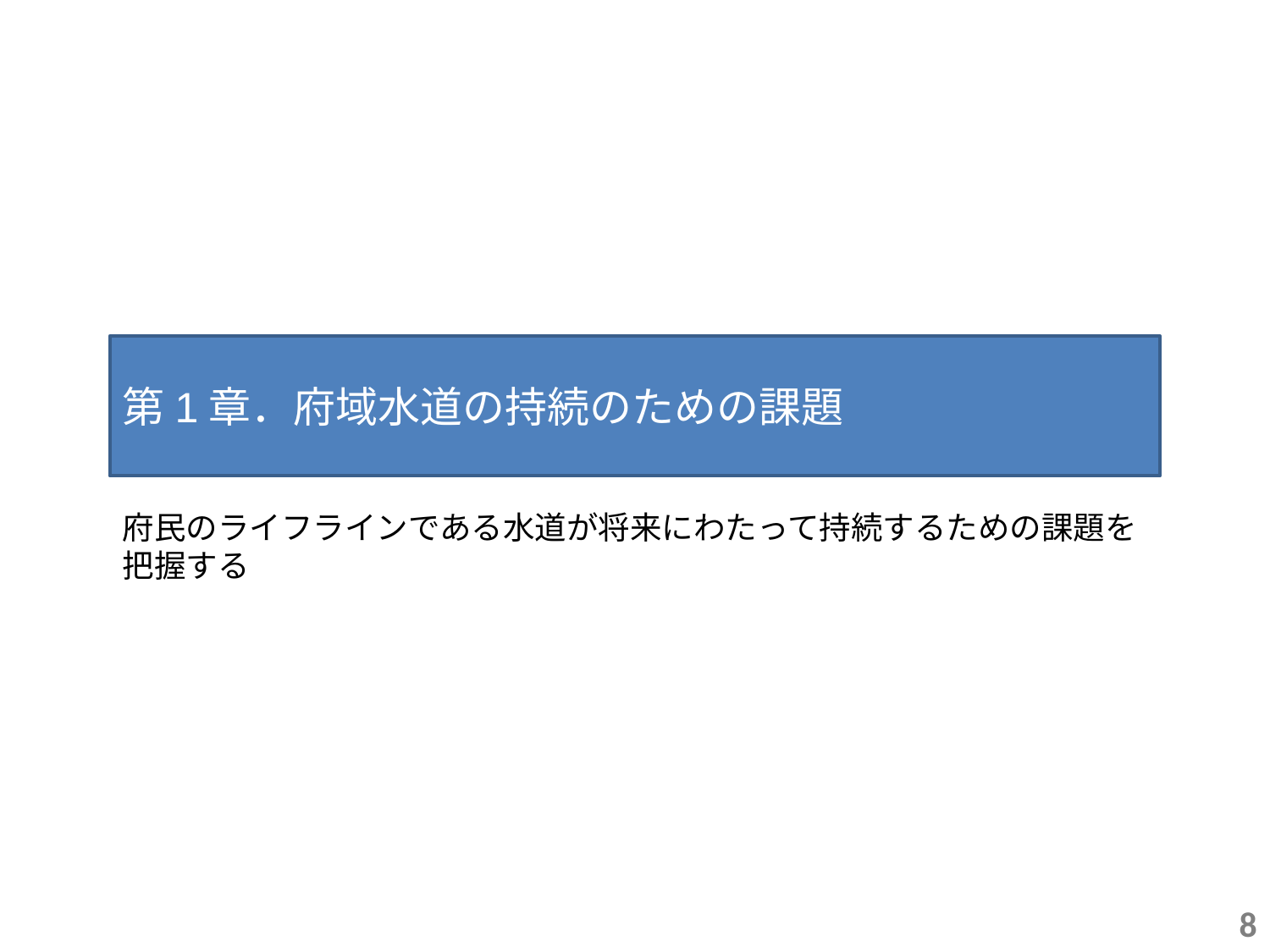

第1章．府域水道の持続のための課題
府民のライフラインである水道が将来にわたって持続するための課題を把握する
8